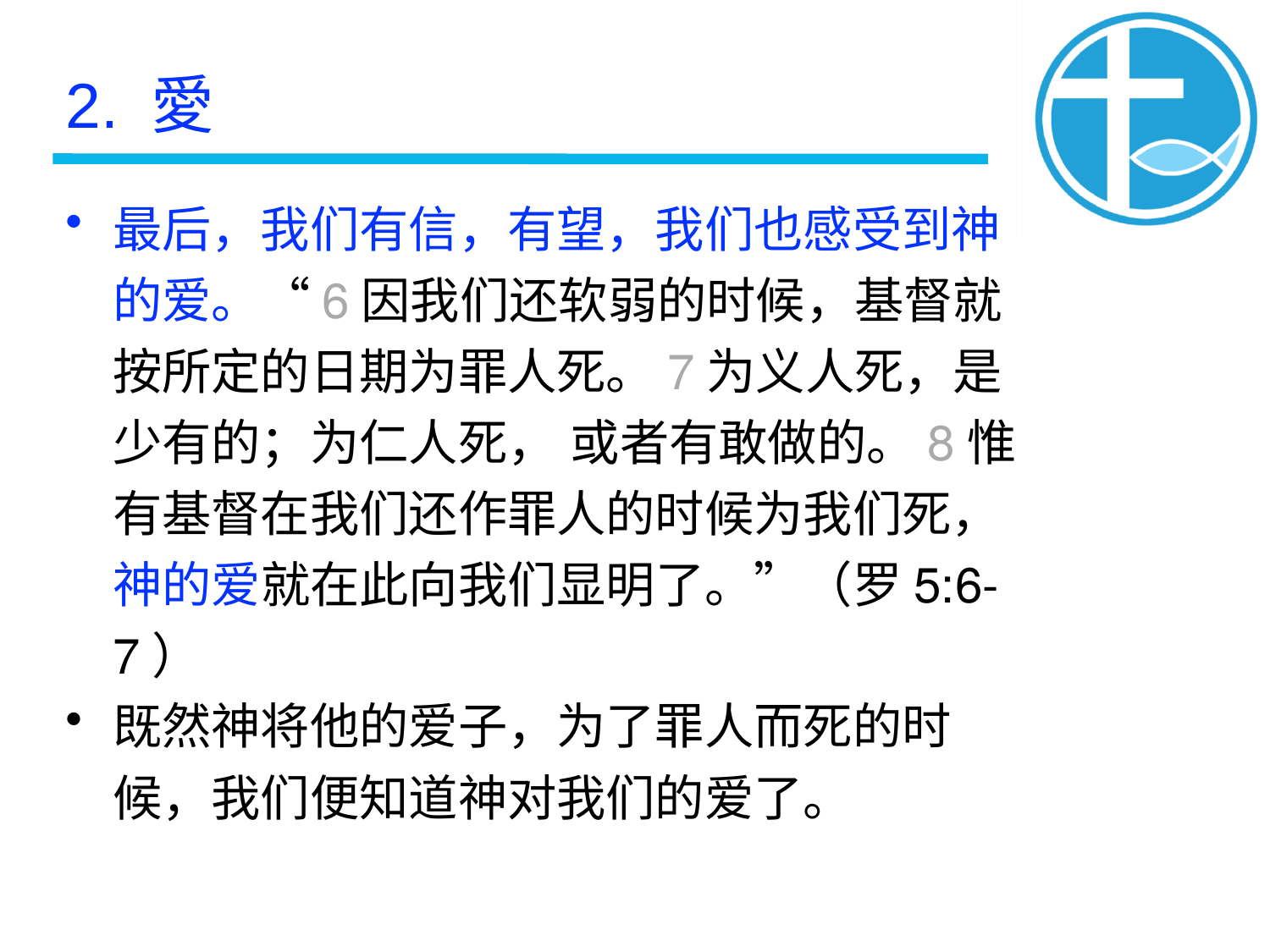

2. 愛
最后，我们有信，有望，我们也感受到神的爱。“6因我们还软弱的时候，基督就按所定的日期为罪人死。7为义人死，是少有的；为仁人死， 或者有敢做的。8惟有基督在我们还作罪人的时候为我们死，神的爱就在此向我们显明了。”（罗5:6-7）
既然神将他的爱子，为了罪人而死的时候，我们便知道神对我们的爱了。